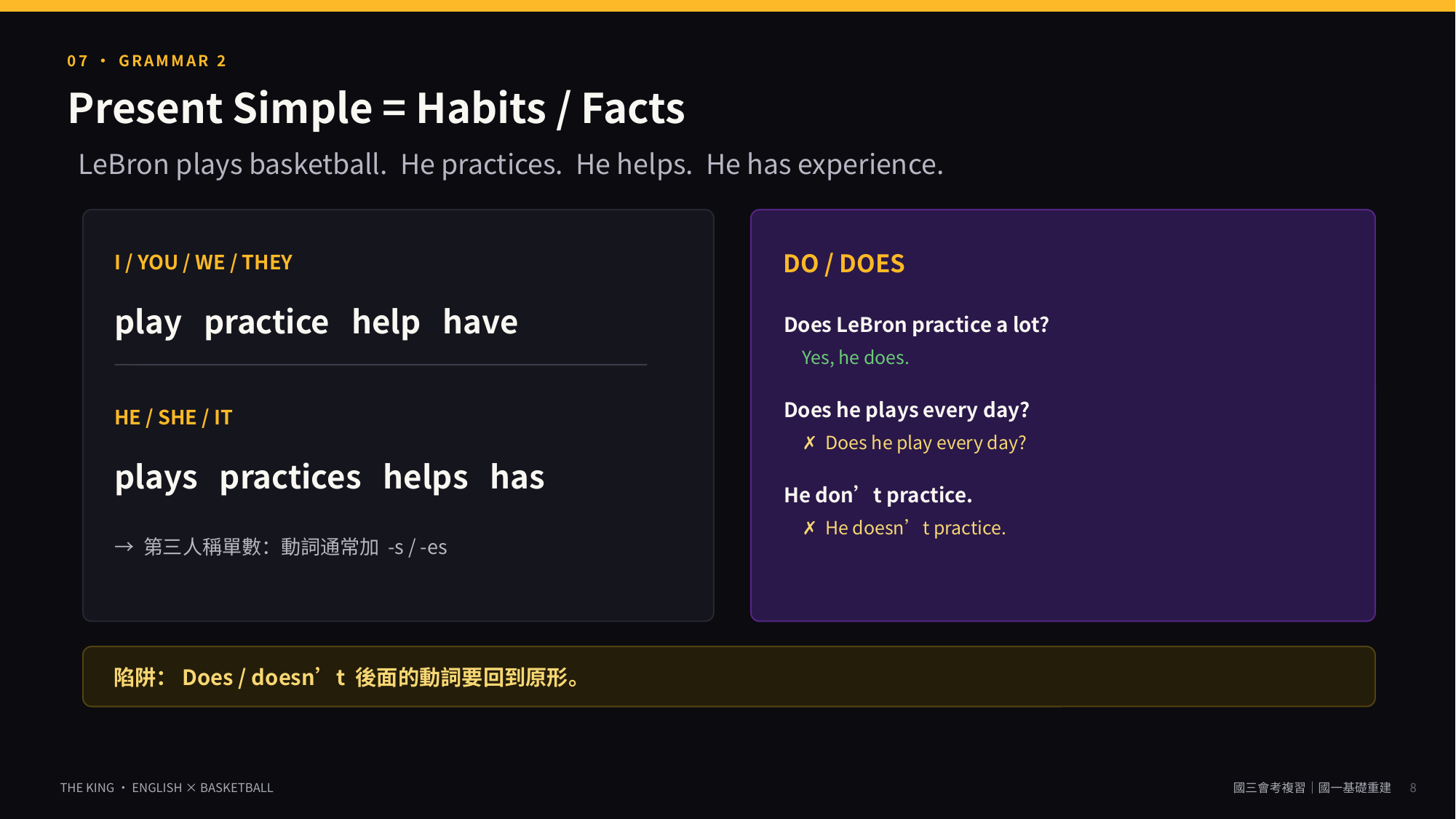

07 · GRAMMAR 2
Present Simple = Habits / Facts
LeBron plays basketball.  He practices.  He helps.  He has experience.

I / YOU / WE / THEY
DO / DOES
play   practice   help   have
Does LeBron practice a lot?
Yes, he does.

Does he plays every day?
HE / SHE / IT
✗  Does he play every day?
plays   practices   helps   has
He don’t practice.
✗  He doesn’t practice.
→ 第三人稱單數：動詞通常加 -s / -es

陷阱：Does / doesn’t 後面的動詞要回到原形。
8